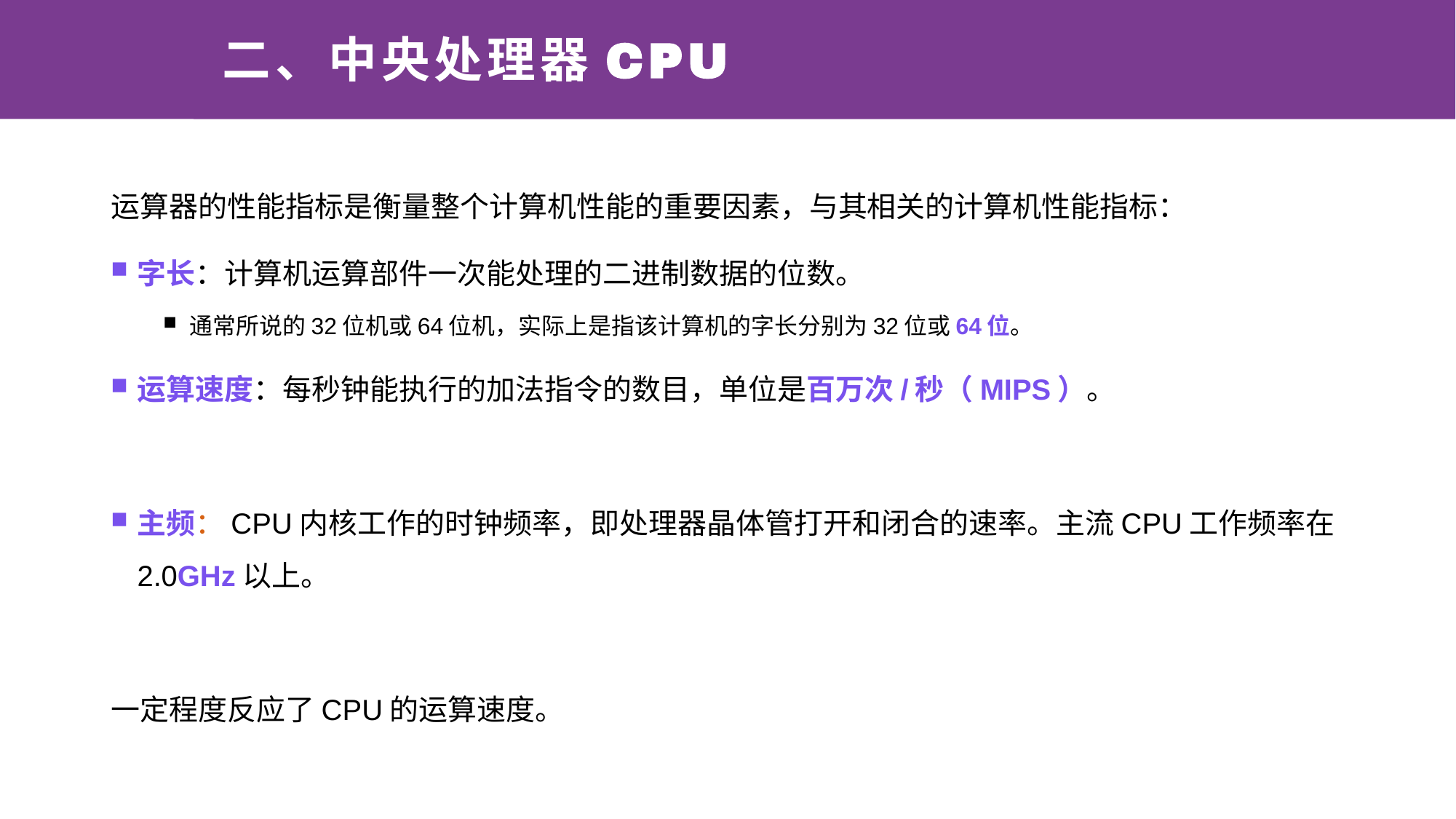

# 二、中央处理器CPU
运算器的性能指标是衡量整个计算机性能的重要因素，与其相关的计算机性能指标：
字长：计算机运算部件一次能处理的二进制数据的位数。
通常所说的32位机或64位机，实际上是指该计算机的字长分别为32位或64位。
运算速度：每秒钟能执行的加法指令的数目，单位是百万次/秒（MIPS）。

主频：CPU内核工作的时钟频率，即处理器晶体管打开和闭合的速率。主流CPU工作频率在2.0GHz以上。

一定程度反应了CPU的运算速度。